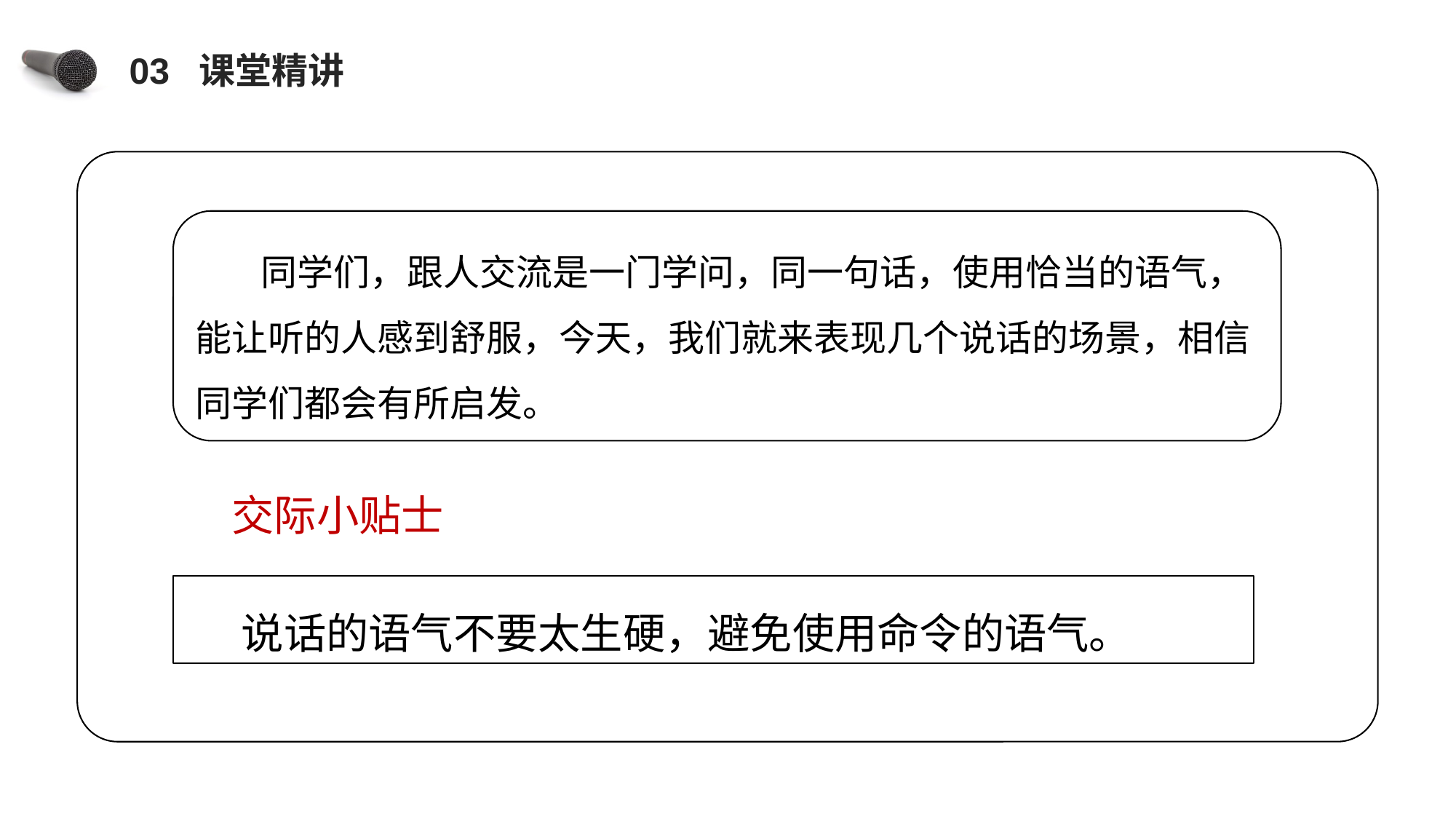

03  课堂精讲
       同学们，跟人交流是一门学问，同一句话，使用恰当的语气，能让听的人感到舒服，今天，我们就来表现几个说话的场景，相信同学们都会有所启发。
交际小贴士
     说话的语气不要太生硬，避免使用命令的语气。